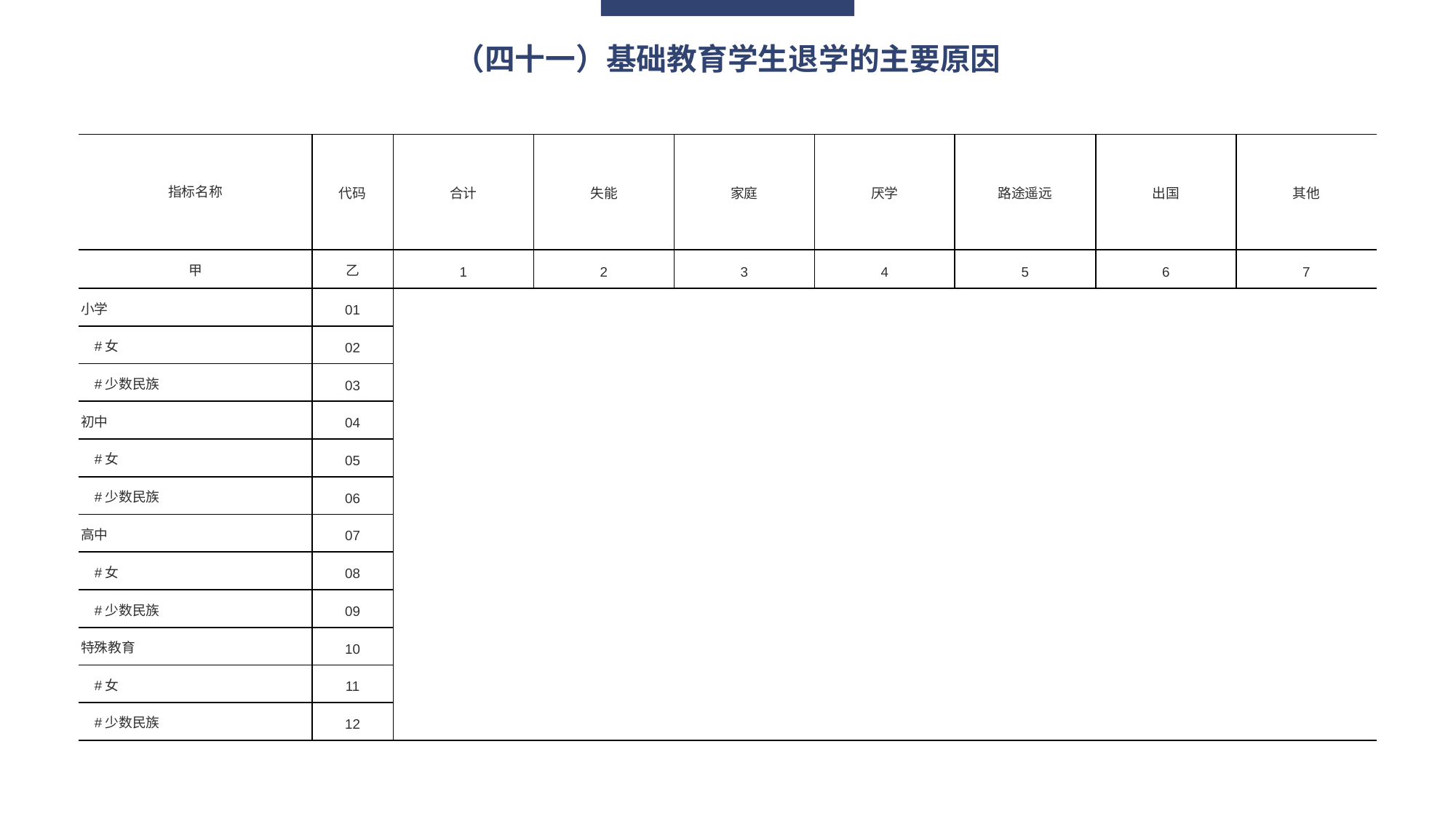

（四十一）基础教育学生退学的主要原因
| 指标名称 | 代码 | 合计 | 失能 | 家庭 | 厌学 | 路途遥远 | 出国 | 其他 |
| --- | --- | --- | --- | --- | --- | --- | --- | --- |
| 甲 | 乙 | 1 | 2 | 3 | 4 | 5 | 6 | 7 |
| 小学 | 01 |  |  |  |  |  |  |  |
| #女 | 02 |  |  |  |  |  |  |  |
| #少数民族 | 03 |  |  |  |  |  |  |  |
| 初中 | 04 |  |  |  |  |  |  |  |
| #女 | 05 |  |  |  |  |  |  |  |
| #少数民族 | 06 |  |  |  |  |  |  |  |
| 高中 | 07 |  |  |  |  |  |  |  |
| #女 | 08 |  |  |  |  |  |  |  |
| #少数民族 | 09 |  |  |  |  |  |  |  |
| 特殊教育 | 10 |  |  |  |  |  |  |  |
| #女 | 11 |  |  |  |  |  |  |  |
| #少数民族 | 12 |  |  |  |  |  |  |  |